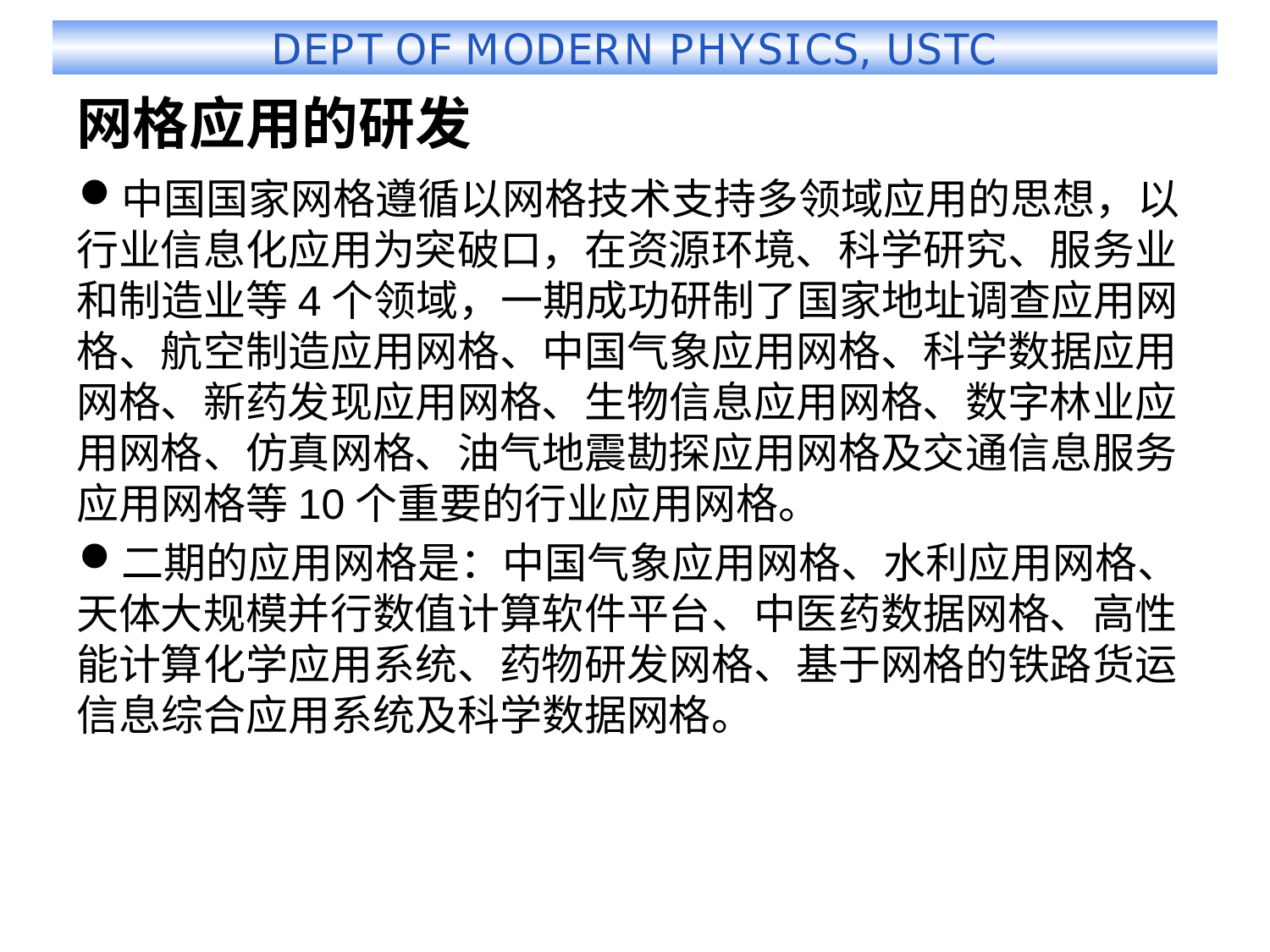

# 网格应用的研发
中国国家网格遵循以网格技术支持多领域应用的思想，以行业信息化应用为突破口，在资源环境、科学研究、服务业和制造业等4个领域，一期成功研制了国家地址调查应用网格、航空制造应用网格、中国气象应用网格、科学数据应用网格、新药发现应用网格、生物信息应用网格、数字林业应用网格、仿真网格、油气地震勘探应用网格及交通信息服务应用网格等10个重要的行业应用网格。
二期的应用网格是：中国气象应用网格、水利应用网格、天体大规模并行数值计算软件平台、中医药数据网格、高性能计算化学应用系统、药物研发网格、基于网格的铁路货运信息综合应用系统及科学数据网格。